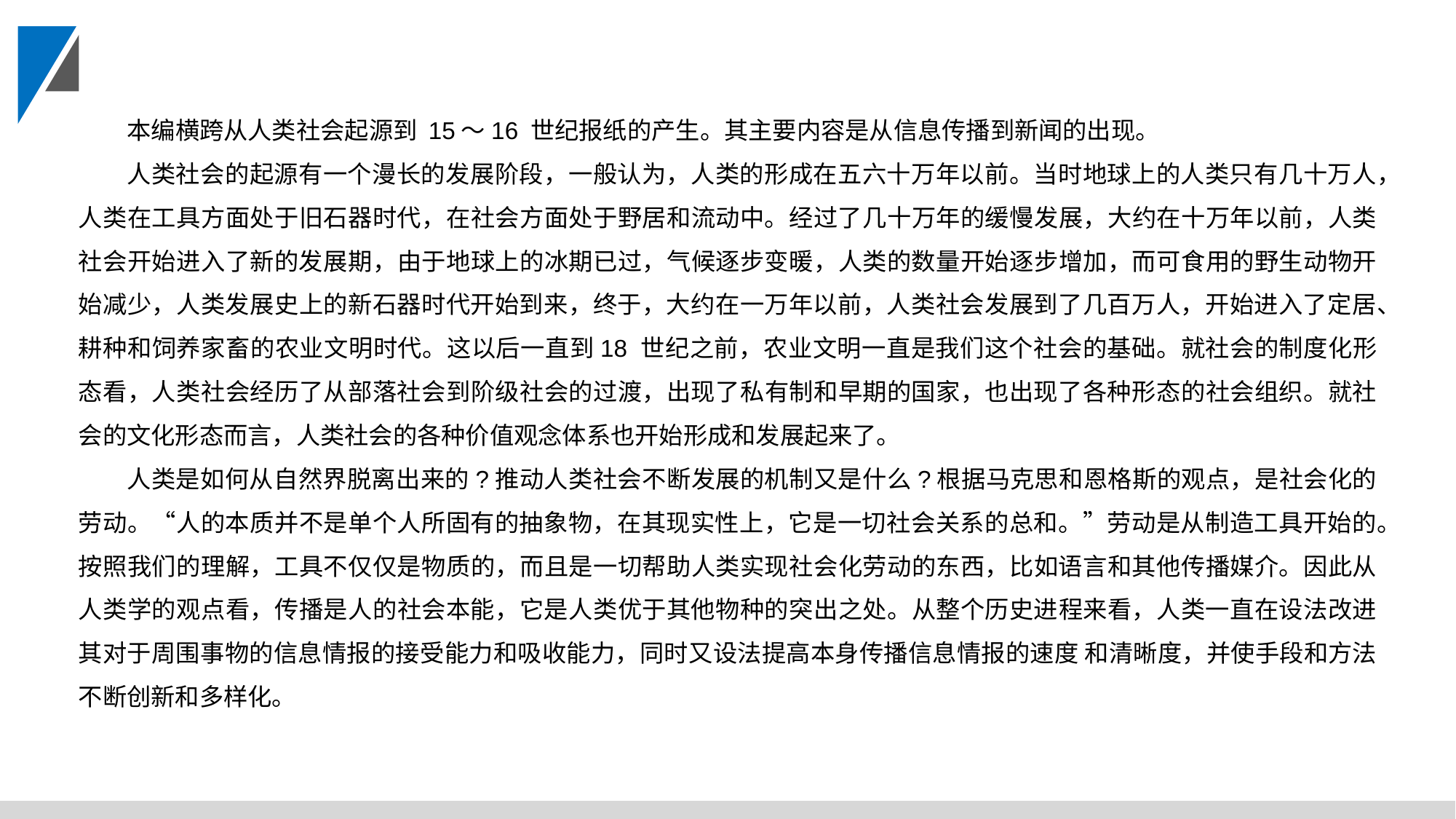

本编横跨从人类社会起源到 15～16 世纪报纸的产生。其主要内容是从信息传播到新闻的出现。
人类社会的起源有一个漫长的发展阶段，一般认为，人类的形成在五六十万年以前。当时地球上的人类只有几十万人，人类在工具方面处于旧石器时代，在社会方面处于野居和流动中。经过了几十万年的缓慢发展，大约在十万年以前，人类社会开始进入了新的发展期，由于地球上的冰期已过，气候逐步变暖，人类的数量开始逐步增加，而可食用的野生动物开始减少，人类发展史上的新石器时代开始到来，终于，大约在一万年以前，人类社会发展到了几百万人，开始进入了定居、耕种和饲养家畜的农业文明时代。这以后一直到18 世纪之前，农业文明一直是我们这个社会的基础。就社会的制度化形态看，人类社会经历了从部落社会到阶级社会的过渡，出现了私有制和早期的国家，也出现了各种形态的社会组织。就社会的文化形态而言，人类社会的各种价值观念体系也开始形成和发展起来了。
人类是如何从自然界脱离出来的?推动人类社会不断发展的机制又是什么?根据马克思和恩格斯的观点，是社会化的劳动。“人的本质并不是单个人所固有的抽象物，在其现实性上，它是一切社会关系的总和。”劳动是从制造工具开始的。按照我们的理解，工具不仅仅是物质的，而且是一切帮助人类实现社会化劳动的东西，比如语言和其他传播媒介。因此从人类学的观点看，传播是人的社会本能，它是人类优于其他物种的突出之处。从整个历史进程来看，人类一直在设法改进其对于周围事物的信息情报的接受能力和吸收能力，同时又设法提高本身传播信息情报的速度 和清晰度，并使手段和方法不断创新和多样化。